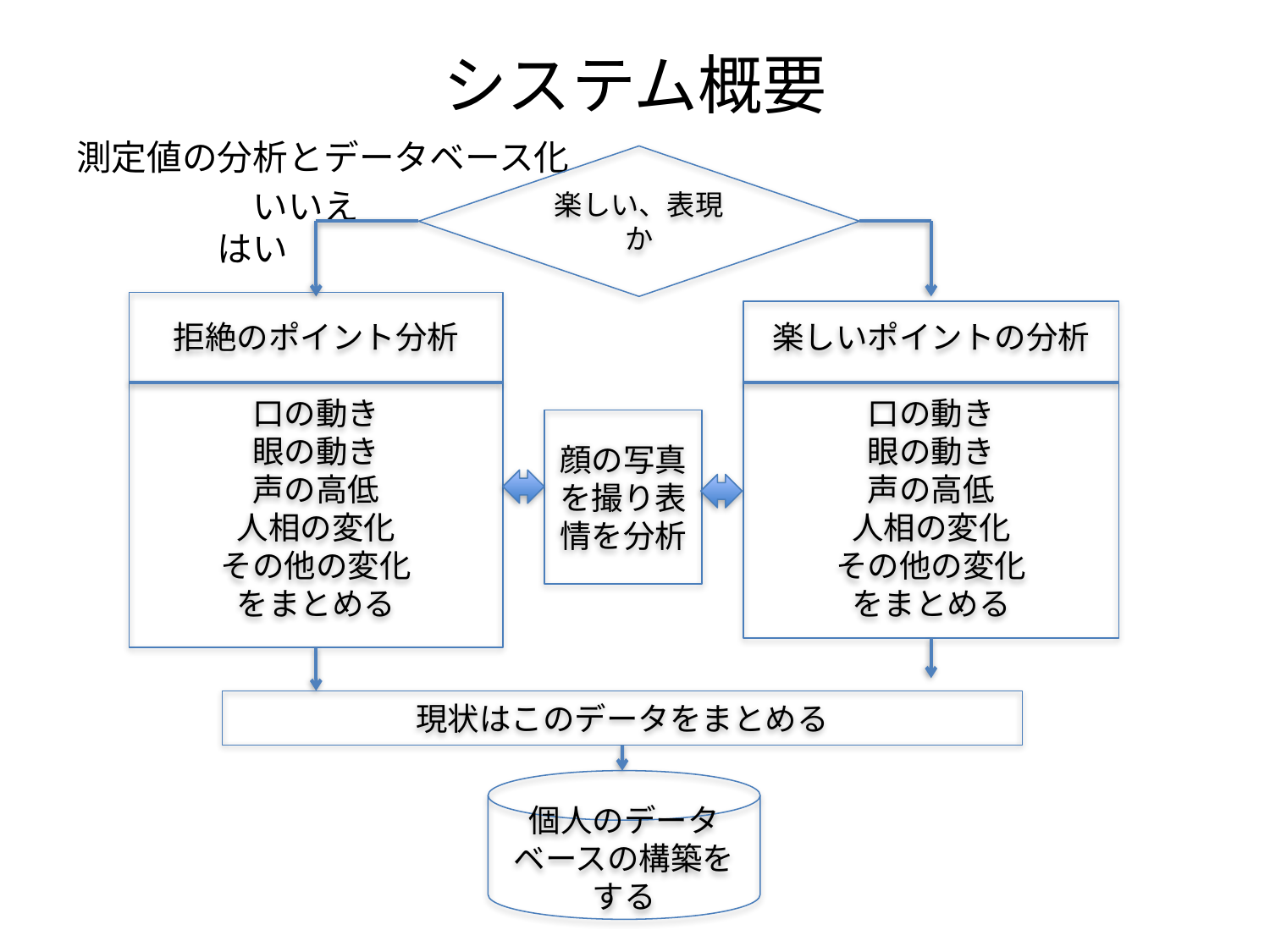

# システム概要
測定値の分析とデータベース化
　　　　　いいえ　　　　　　　　　　　　　　　　　　　　　　　　　　　　はい

楽しい、表現か
拒絶のポイント分析

口の動き
眼の動き
声の高低
人相の変化
その他の変化
をまとめる
楽しいポイントの分析

口の動き
眼の動き
声の高低
人相の変化
その他の変化
をまとめる
顔の写真を撮り表情を分析

現状はこのデータをまとめる
個人のデータベースの構築をする